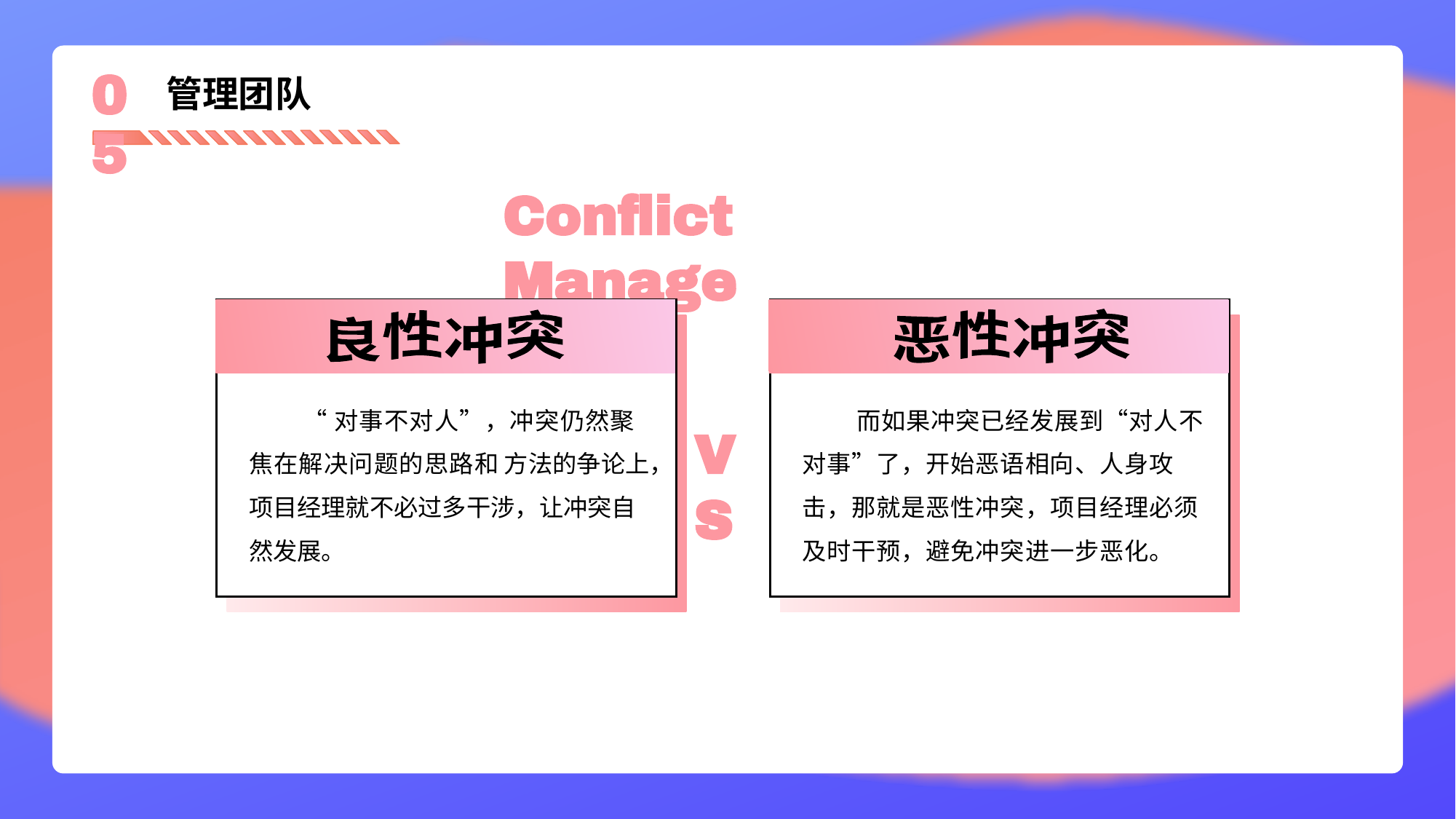

05
# 管理团队
Conflict Manage

良性冲突
“对事不对人”，冲突仍然聚焦在解决问题的思路和 方法的争论上，项目经理就不必过多干涉，让冲突自然发展。

恶性冲突
而如果冲突已经发展到“对人不对事”了，开始恶语相向、人身攻 击，那就是恶性冲突，项目经理必须及时干预，避免冲突进一步恶化。
VS